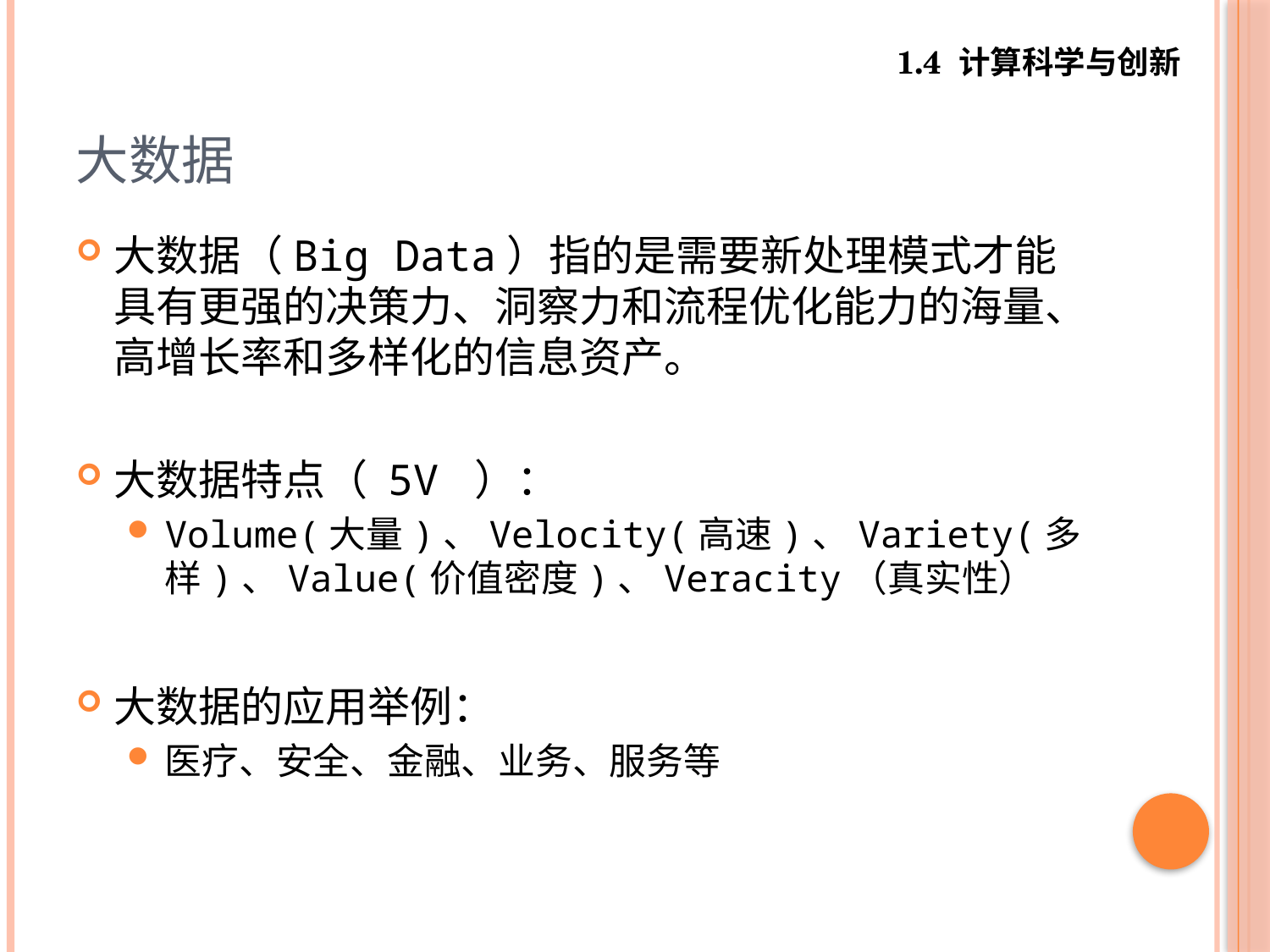

1.4 计算科学与创新
# 大数据
大数据（Big Data）指的是需要新处理模式才能具有更强的决策力、洞察力和流程优化能力的海量、高增长率和多样化的信息资产。

大数据特点（ 5V ）：
Volume(大量)、Velocity(高速)、Variety(多样)、Value(价值密度)、Veracity（真实性）

大数据的应用举例：
医疗、安全、金融、业务、服务等